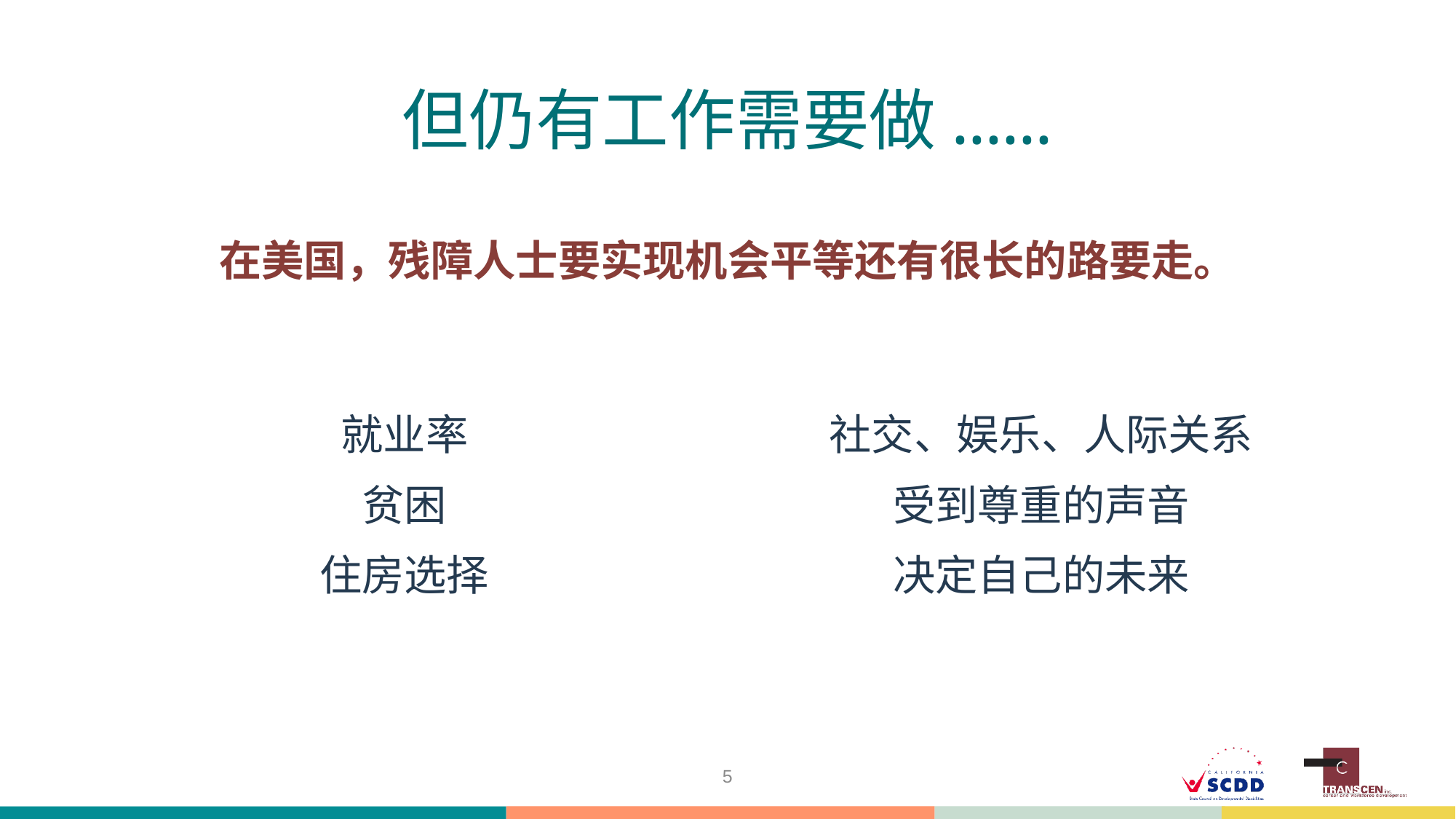

# 但仍有工作需要做......
在美国，残障人士要实现机会平等还有很长的路要走。
就业率
贫困
住房选择
社交、娱乐、人际关系
受到尊重的声音
决定自己的未来
5